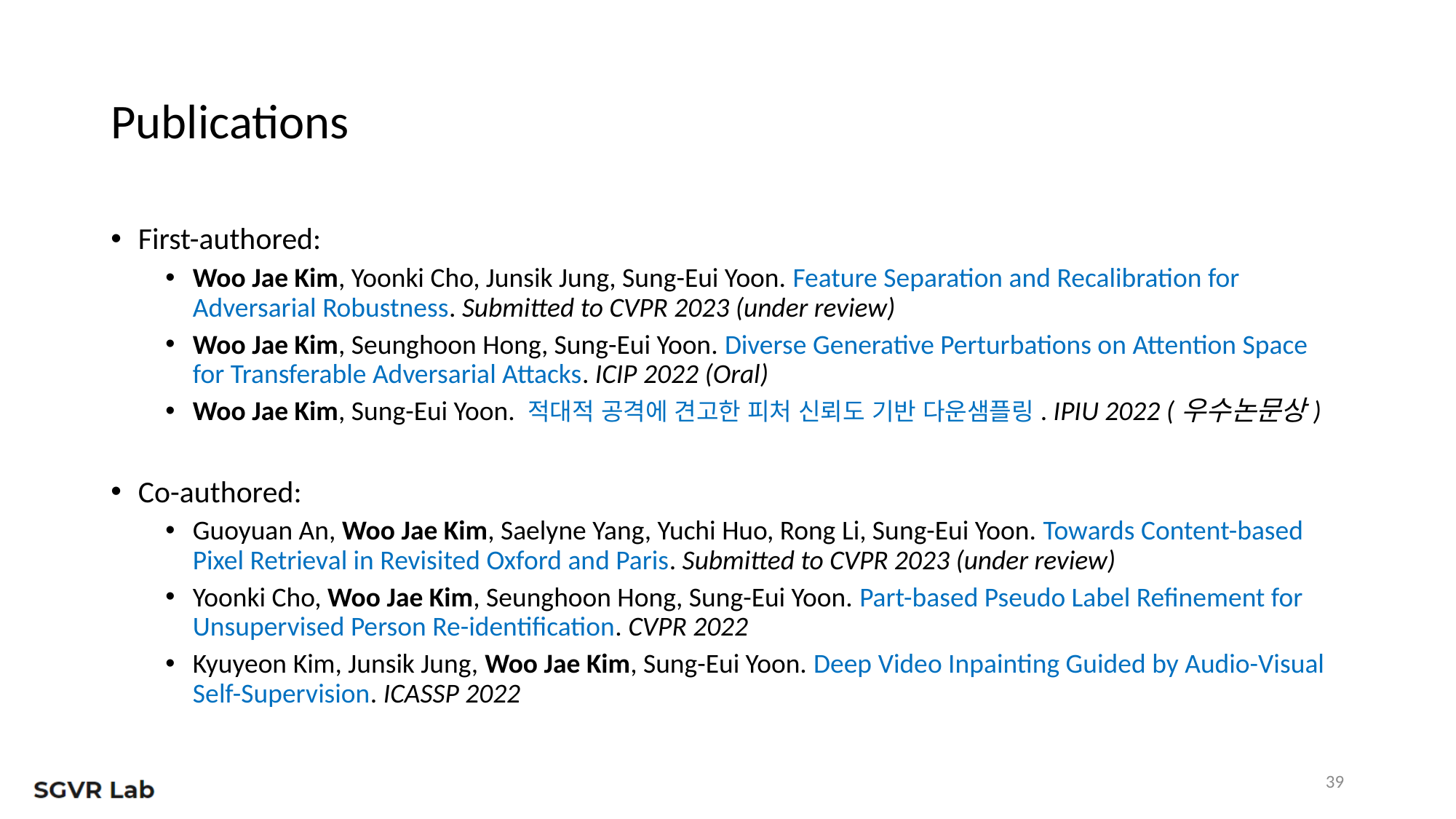

# Publications
First-authored:
Woo Jae Kim, Yoonki Cho, Junsik Jung, Sung-Eui Yoon. Feature Separation and Recalibration for Adversarial Robustness. Submitted to CVPR 2023 (under review)
Woo Jae Kim, Seunghoon Hong, Sung-Eui Yoon. Diverse Generative Perturbations on Attention Space for Transferable Adversarial Attacks. ICIP 2022 (Oral)
Woo Jae Kim, Sung-Eui Yoon. 적대적 공격에 견고한 피처 신뢰도 기반 다운샘플링. IPIU 2022 (우수논문상)

Co-authored:
Guoyuan An, Woo Jae Kim, Saelyne Yang, Yuchi Huo, Rong Li, Sung-Eui Yoon. Towards Content-based Pixel Retrieval in Revisited Oxford and Paris. Submitted to CVPR 2023 (under review)
Yoonki Cho, Woo Jae Kim, Seunghoon Hong, Sung-Eui Yoon. Part-based Pseudo Label Refinement for Unsupervised Person Re-identification. CVPR 2022
Kyuyeon Kim, Junsik Jung, Woo Jae Kim, Sung-Eui Yoon. Deep Video Inpainting Guided by Audio-Visual Self-Supervision. ICASSP 2022
39